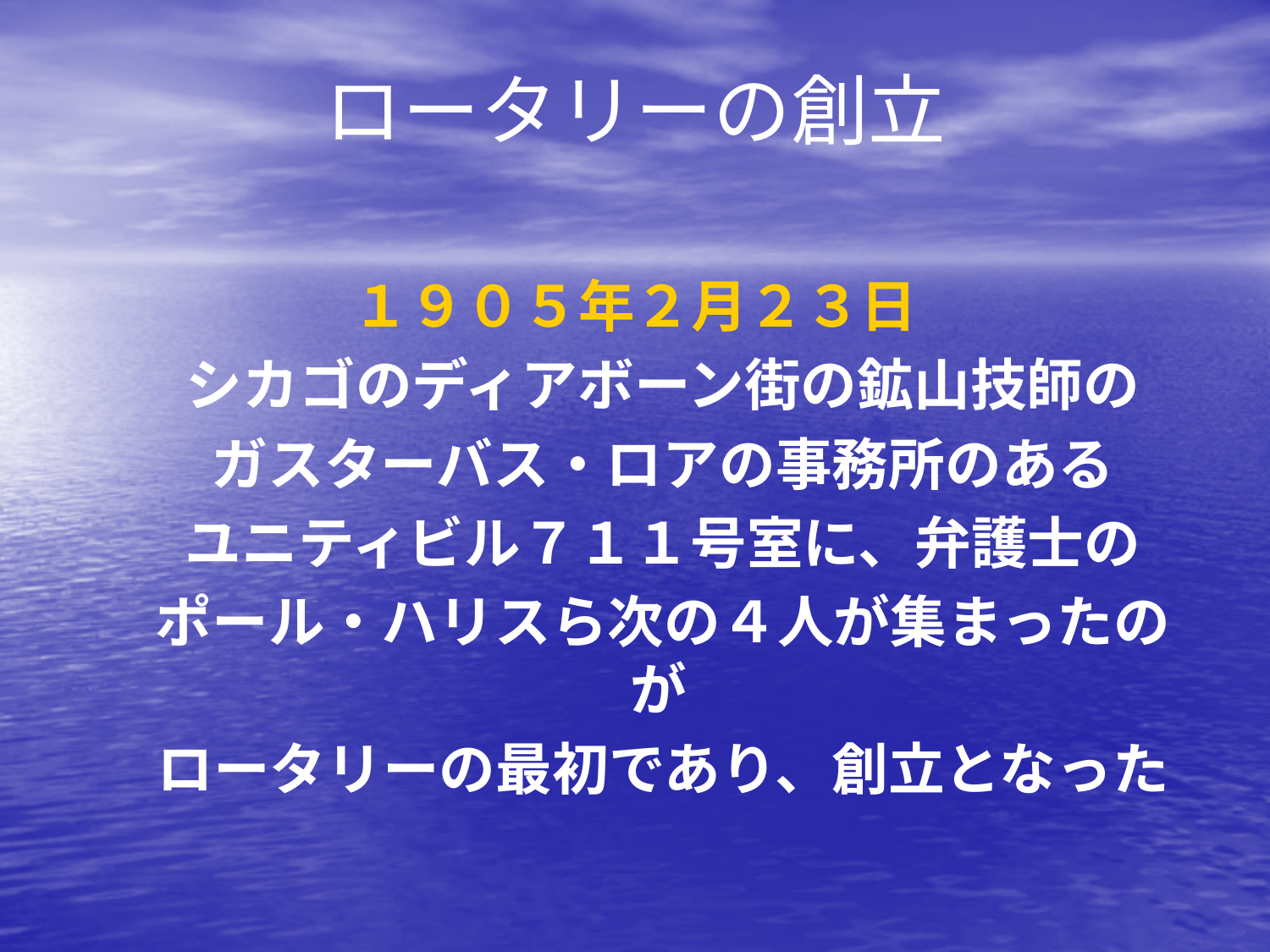

# ロータリーの創立
１９０５年２月２３日
　シカゴのディアボーン街の鉱山技師の
　ガスターバス・ロアの事務所のある
　ユニティビル７１１号室に、弁護士の
　ポール・ハリスら次の４人が集まったのが
　ロータリーの最初であり、創立となった